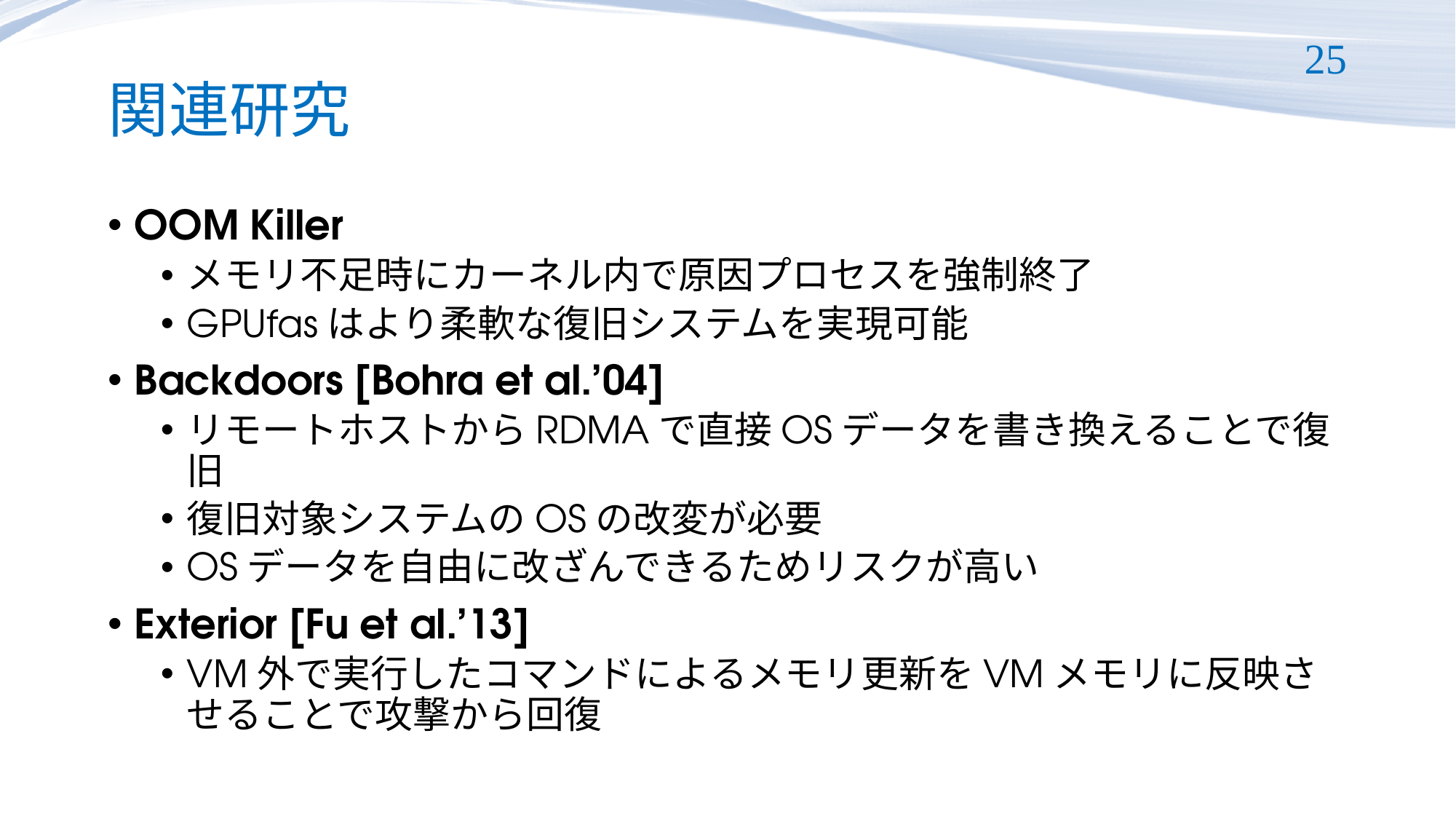

# 関連研究
25
OOM Killer
メモリ不足時にカーネル内で原因プロセスを強制終了
GPUfasはより柔軟な復旧システムを実現可能
Backdoors [Bohra et al.’04]
リモートホストからRDMAで直接OSデータを書き換えることで復旧
復旧対象システムのOSの改変が必要
OSデータを自由に改ざんできるためリスクが高い
Exterior [Fu et al.’13]
VM外で実行したコマンドによるメモリ更新をVMメモリに反映させることで攻撃から回復